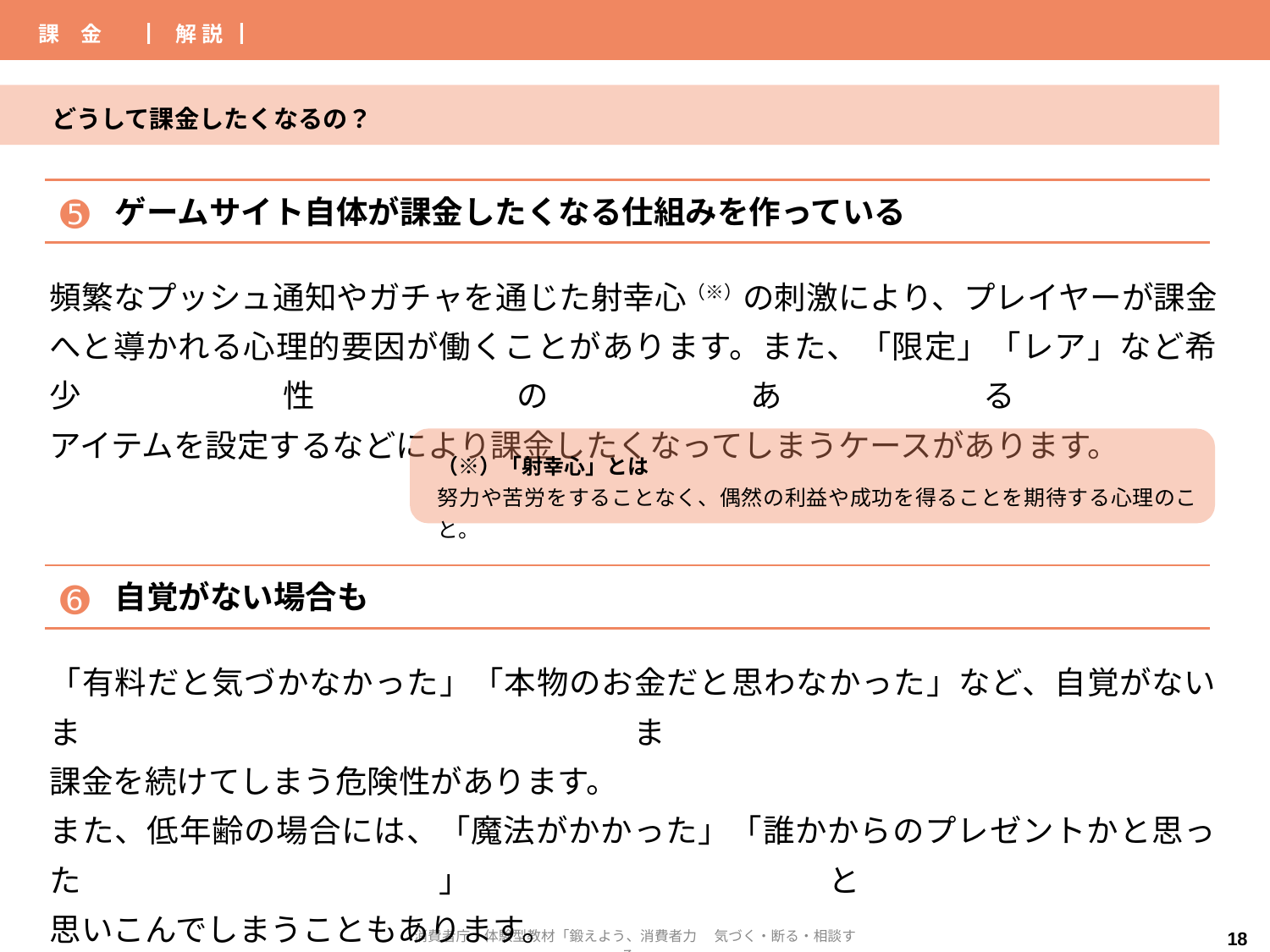

| 課　金 | ▏解 説▕ |  |  |
| --- | --- | --- | --- |

どうして課金したくなるの？
| ➎ | ゲームサイト自体が課金したくなる仕組みを作っている |
| --- | --- |
頻繁なプッシュ通知やガチャを通じた射幸心（※）の刺激により、プレイヤーが課金へと導かれる心理的要因が働くことがあります。また、「限定」「レア」など希少性のある
アイテムを設定するなどにより課金したくなってしまうケースがあります。

（※）「射幸心」とは
努力や苦労をすることなく、偶然の利益や成功を得ることを期待する心理のこと。
| ➏ | 自覚がない場合も |
| --- | --- |
「有料だと気づかなかった」「本物のお金だと思わなかった」など、自覚がないまま
課金を続けてしまう危険性があります。
また、低年齢の場合には、「魔法がかかった」「誰かからのプレゼントかと思った」と
思いこんでしまうこともあります。